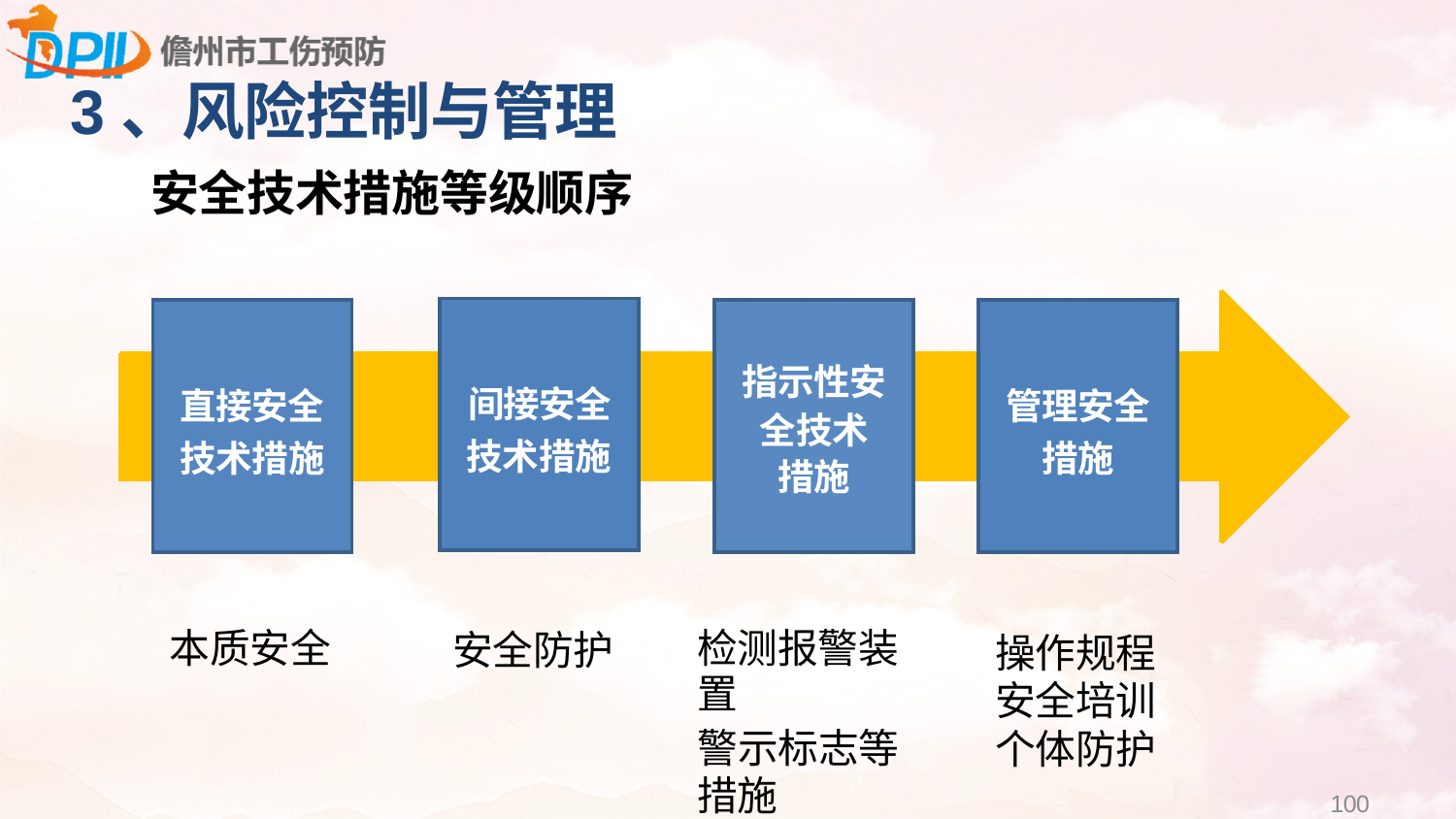

3、风险控制与管理

安全技术措施等级顺序

| 间接安全 技术措施 |
| --- |
| 直接安全 技术措施 |
| --- |
| 指示性安 全技术 措施 |
| --- |
| 管理安全 措施 |
| --- |

本质安全

安全防护

检测报警装 置
警示标志等 措施

操作规程 安全培训 个体防护

100